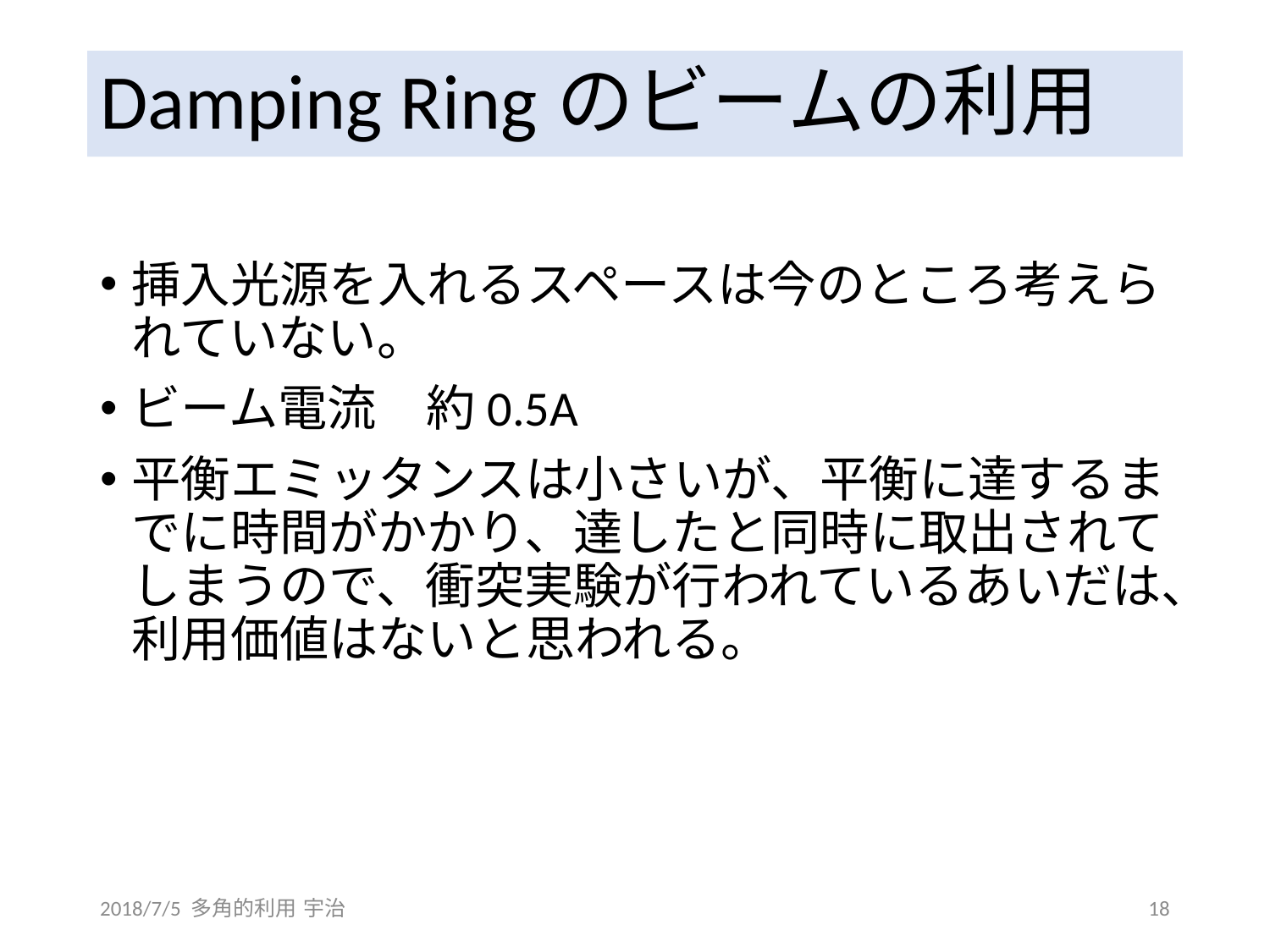

# Damping Ringのビームの利用
挿入光源を入れるスペースは今のところ考えられていない。
ビーム電流　約0.5A
平衡エミッタンスは小さいが、平衡に達するまでに時間がかかり、達したと同時に取出されてしまうので、衝突実験が行われているあいだは、利用価値はないと思われる。
2018/7/5 多角的利用 宇治
18